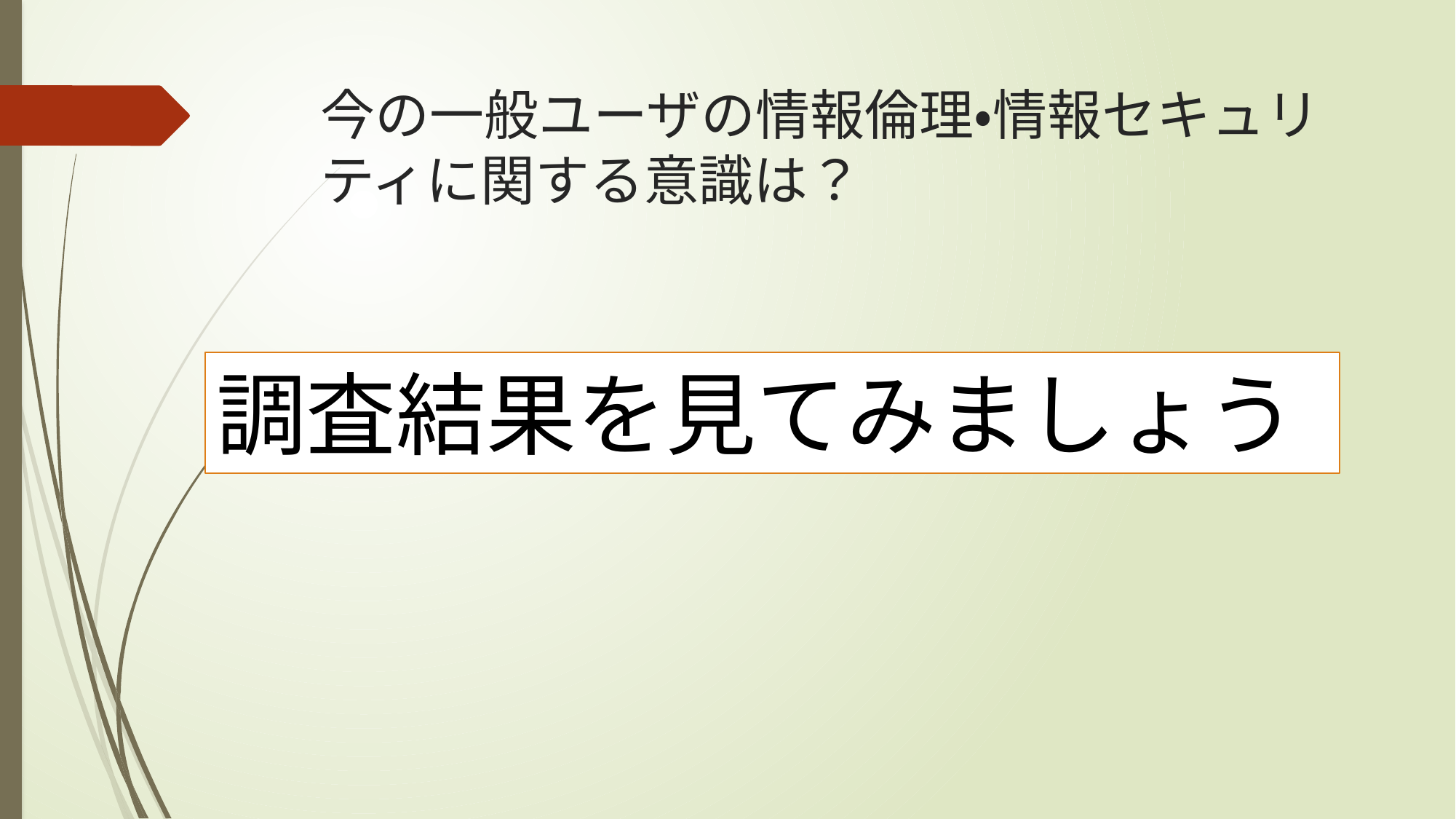

# 今の一般ユーザの情報倫理・情報セキュリティに関する意識は？
調査結果を見てみましょう